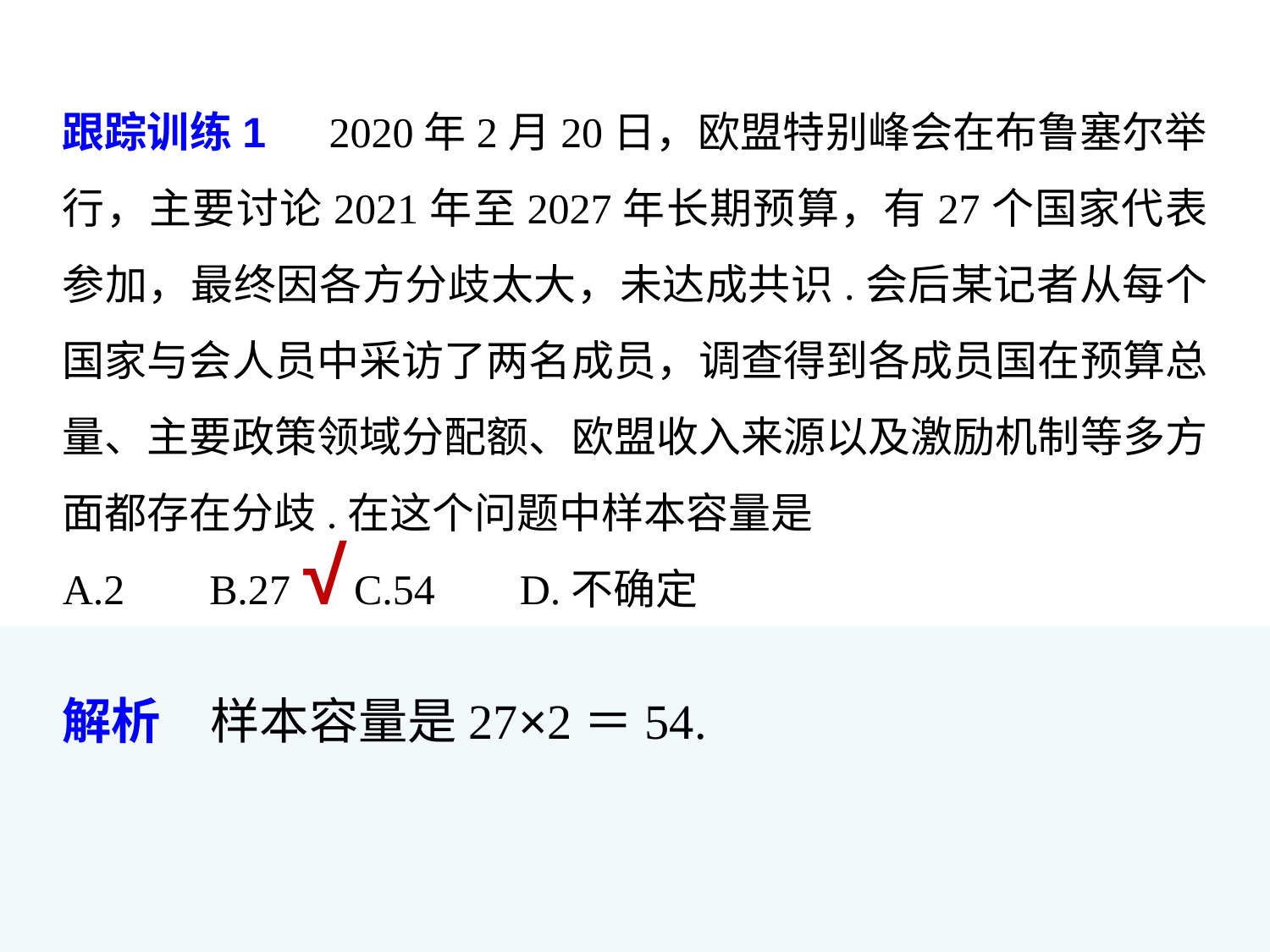

跟踪训练1　2020年2月20日，欧盟特别峰会在布鲁塞尔举行，主要讨论2021年至2027年长期预算，有27个国家代表参加，最终因各方分歧太大，未达成共识.会后某记者从每个国家与会人员中采访了两名成员，调查得到各成员国在预算总量、主要政策领域分配额、欧盟收入来源以及激励机制等多方面都存在分歧.在这个问题中样本容量是
A.2        B.27      C.54        D.不确定
√
解析　样本容量是27×2＝54.